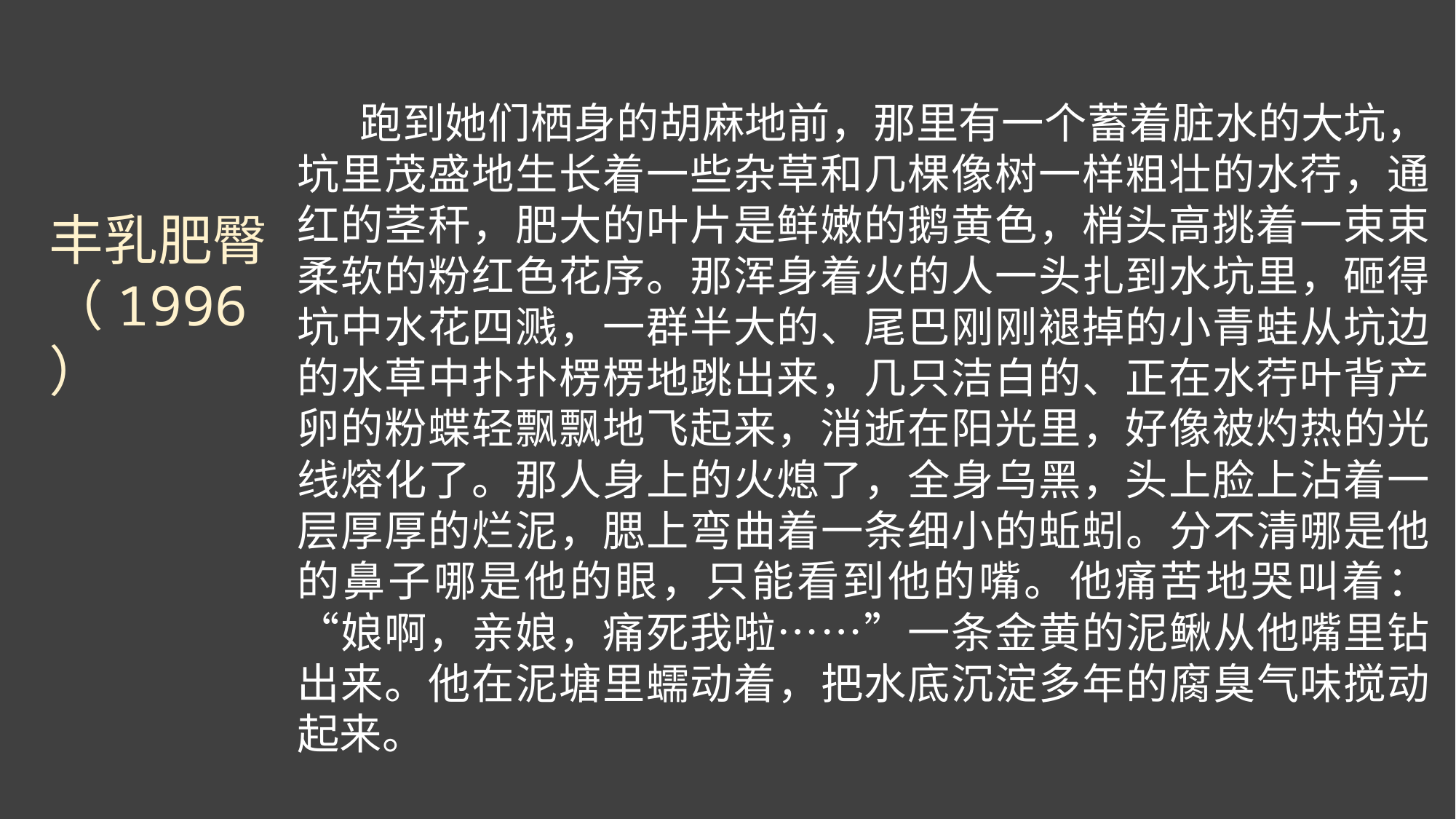

跑到她们栖身的胡麻地前，那里有一个蓄着脏水的大坑，坑里茂盛地生长着一些杂草和几棵像树一样粗壮的水荇，通红的茎秆，肥大的叶片是鲜嫩的鹅黄色，梢头高挑着一束束柔软的粉红色花序。那浑身着火的人一头扎到水坑里，砸得坑中水花四溅，一群半大的、尾巴刚刚褪掉的小青蛙从坑边的水草中扑扑楞楞地跳出来，几只洁白的、正在水荇叶背产卵的粉蝶轻飘飘地飞起来，消逝在阳光里，好像被灼热的光线熔化了。那人身上的火熄了，全身乌黑，头上脸上沾着一层厚厚的烂泥，腮上弯曲着一条细小的蚯蚓。分不清哪是他的鼻子哪是他的眼，只能看到他的嘴。他痛苦地哭叫着：“娘啊，亲娘，痛死我啦……”一条金黄的泥鳅从他嘴里钻出来。他在泥塘里蠕动着，把水底沉淀多年的腐臭气味搅动起来。
丰乳肥臀
（1996）